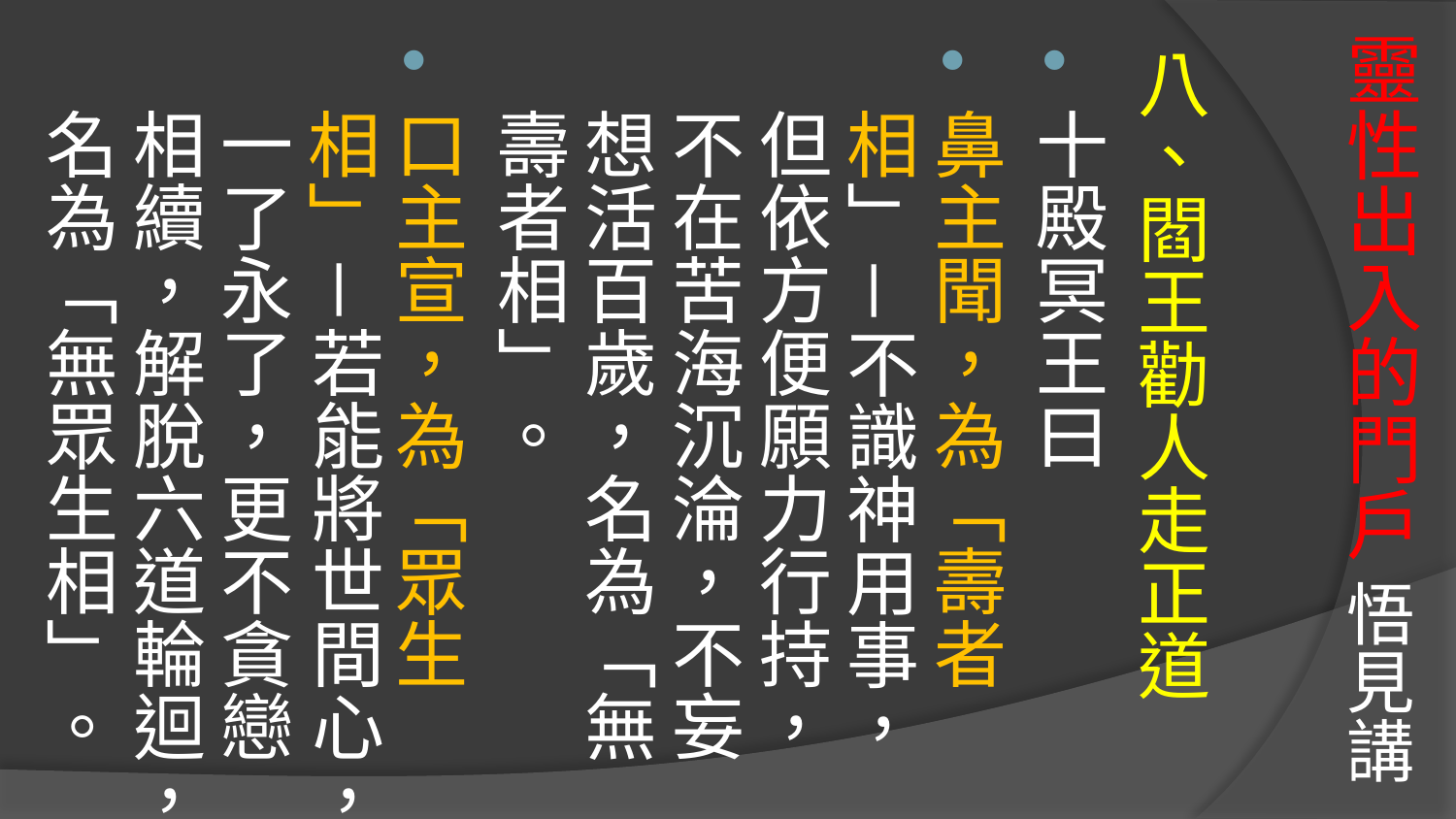

# 靈性出入的門戶 悟見講
八、閻王勸人走正道
十殿冥王曰
鼻主聞，為「壽者相」－不識神用事，但依方便願力行持，不在苦海沉淪，不妄想活百歲，名為「無壽者相」。
口主宣，為「眾生相」－若能將世間心，一了永了，更不貪戀相續，解脫六道輪迴，名為「無眾生相」。